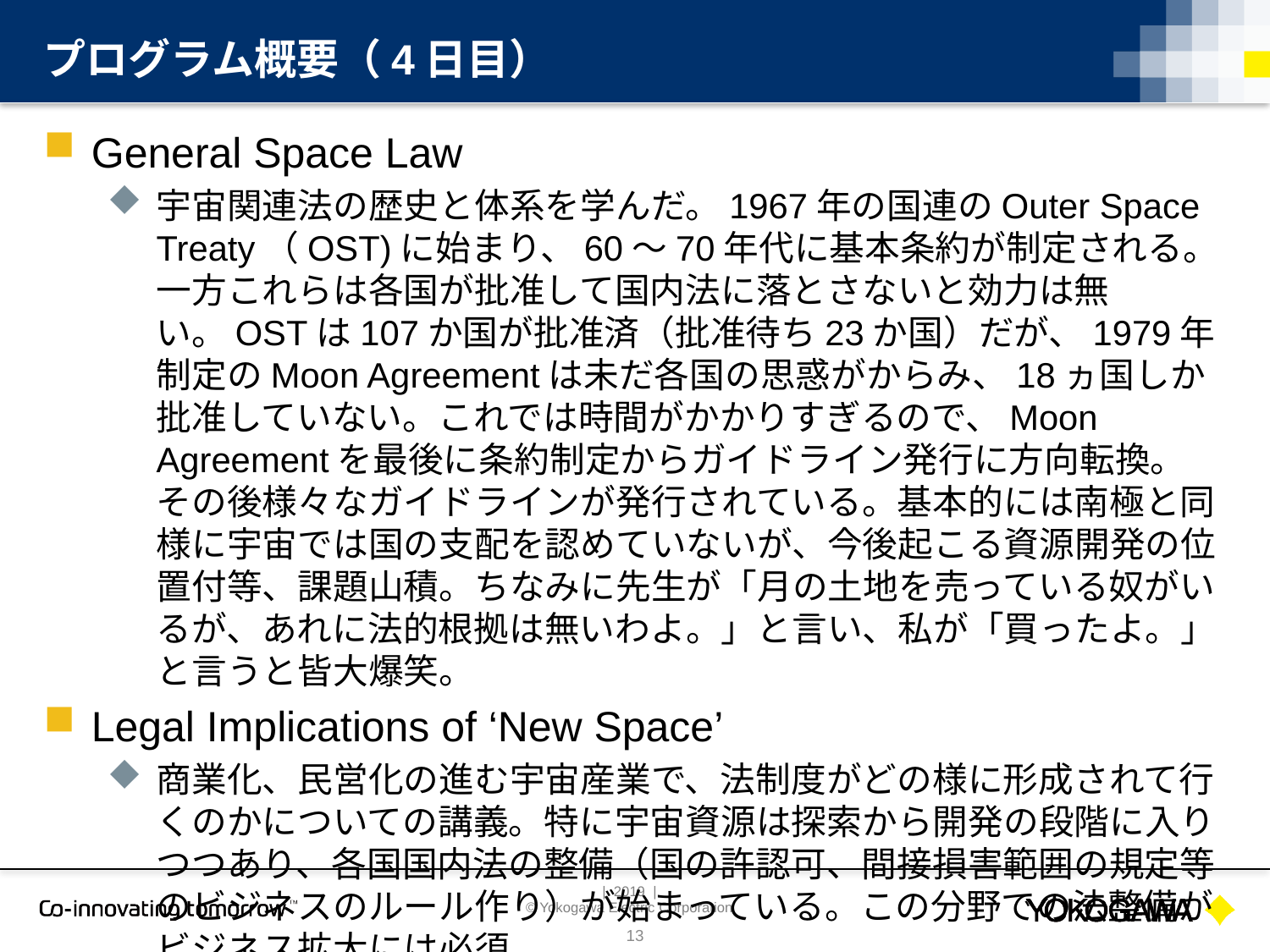

# プログラム概要（4日目）
General Space Law
宇宙関連法の歴史と体系を学んだ。1967年の国連のOuter Space Treaty（OST)に始まり、60～70年代に基本条約が制定される。一方これらは各国が批准して国内法に落とさないと効力は無い。OSTは107か国が批准済（批准待ち23か国）だが、1979年制定のMoon Agreementは未だ各国の思惑がからみ、18ヵ国しか批准していない。これでは時間がかかりすぎるので、Moon Agreementを最後に条約制定からガイドライン発行に方向転換。その後様々なガイドラインが発行されている。基本的には南極と同様に宇宙では国の支配を認めていないが、今後起こる資源開発の位置付等、課題山積。ちなみに先生が「月の土地を売っている奴がいるが、あれに法的根拠は無いわよ。」と言い、私が「買ったよ。」と言うと皆大爆笑。
Legal Implications of ‘New Space’
商業化、民営化の進む宇宙産業で、法制度がどの様に形成されて行くのかについての講義。特に宇宙資源は探索から開発の段階に入りつつあり、各国国内法の整備（国の許認可、間接損害範囲の規定等のビジネスのルール作り）が始まっている。この分野での法整備がビジネス拡大には必須。
13